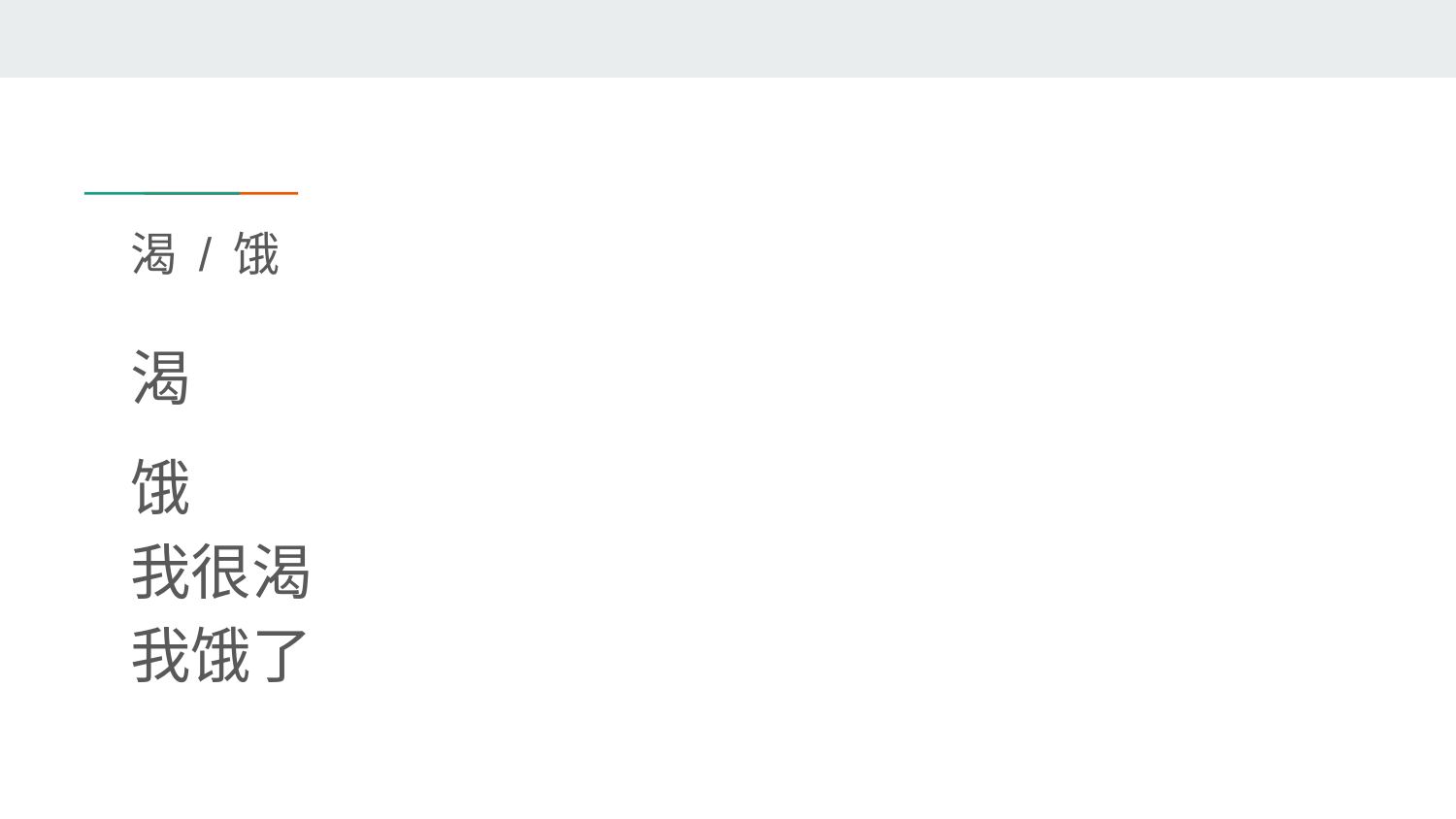

# 渴 / 饿
渴
饿
我很渴
我饿了